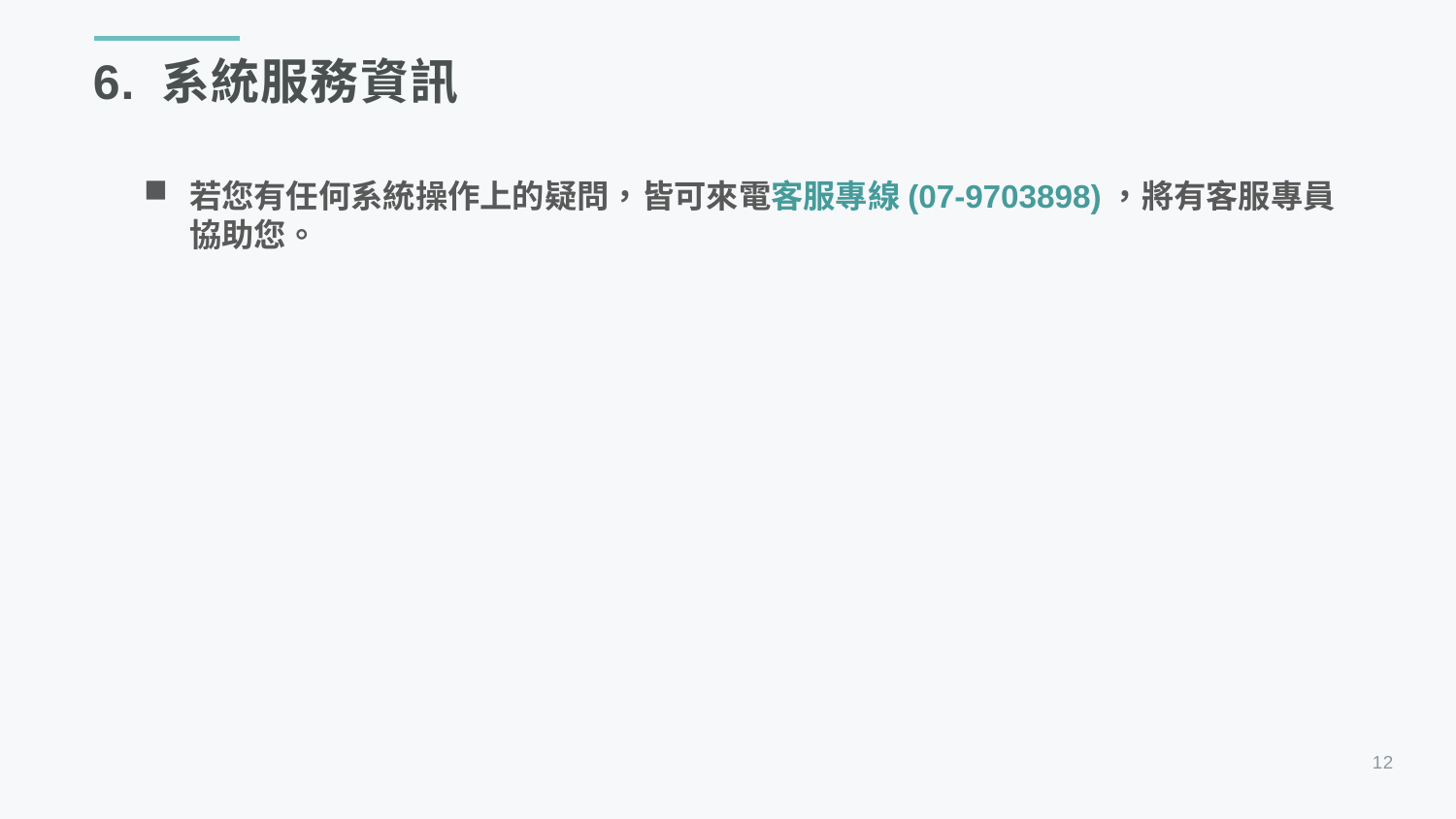

6. 系統服務資訊
若您有任何系統操作上的疑問，皆可來電客服專線(07-9703898)，將有客服專員協助您。